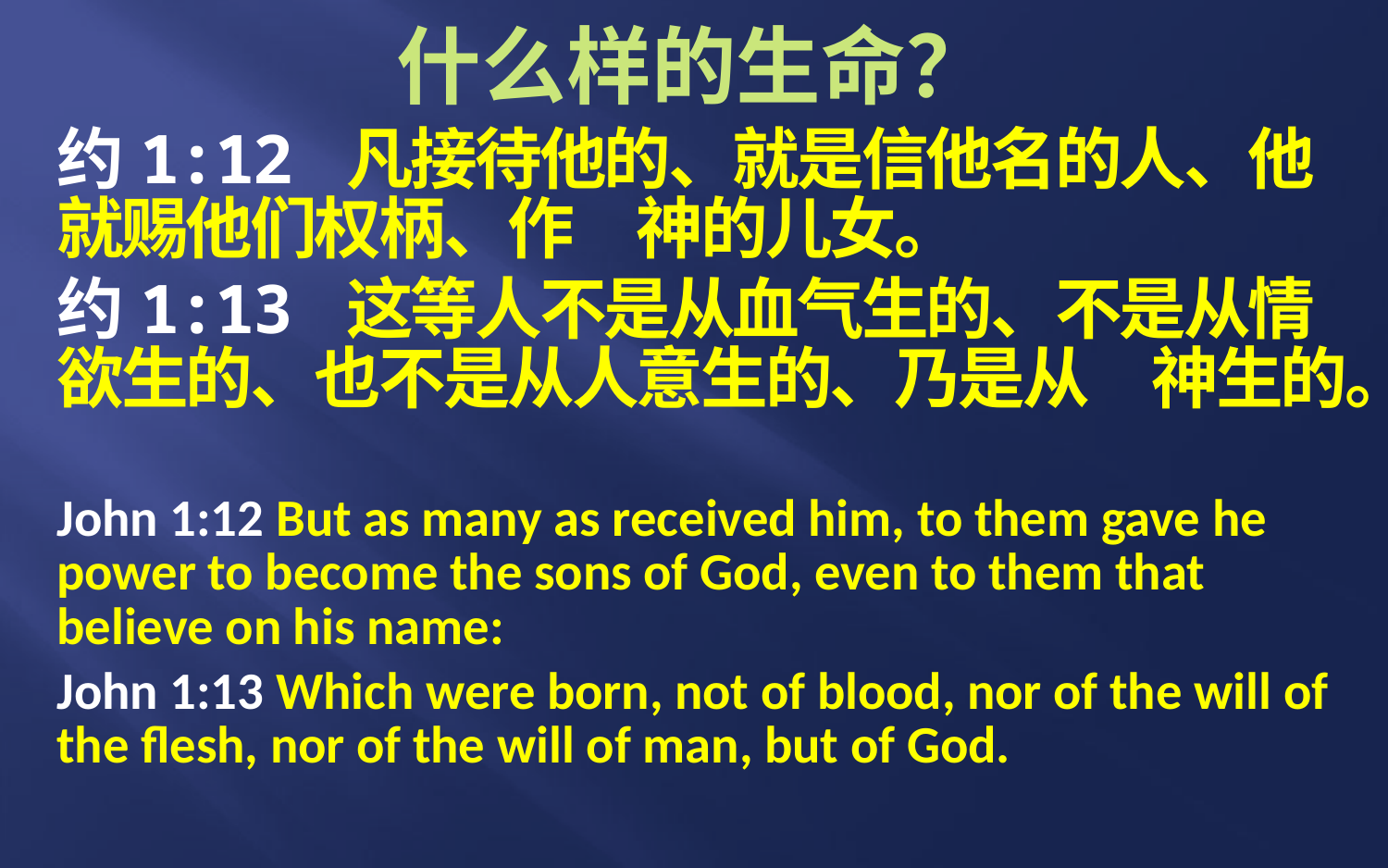

# 什么样的生命？
约1:12 凡接待他的、就是信他名的人、他就赐他们权柄、作　神的儿女。
约1:13 这等人不是从血气生的、不是从情欲生的、也不是从人意生的、乃是从　神生的。

John 1:12 But as many as received him, to them gave he power to become the sons of God, even to them that believe on his name:
John 1:13 Which were born, not of blood, nor of the will of the flesh, nor of the will of man, but of God.